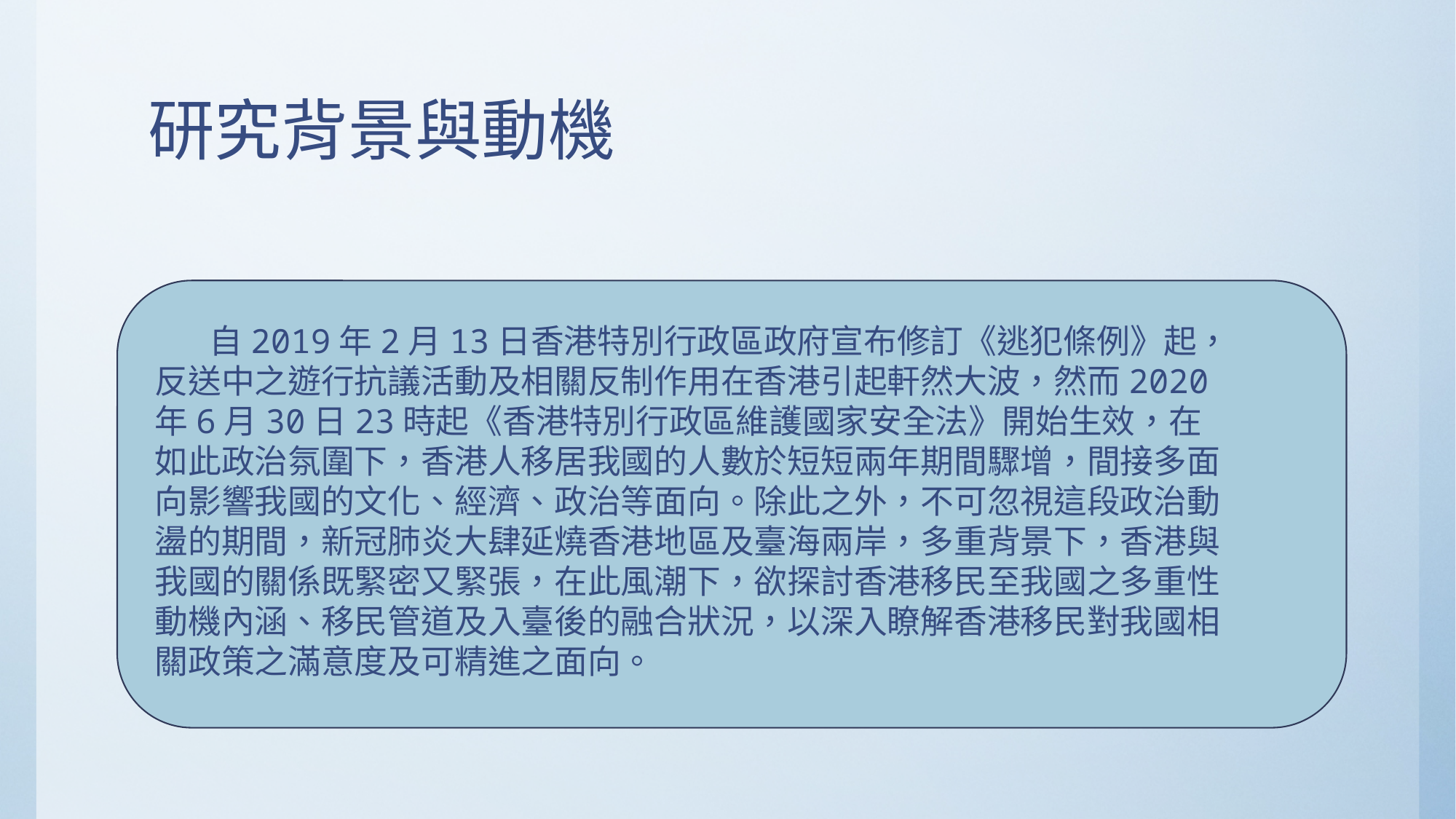

# 研究背景與動機

           自2019年2月13日香港特別行政區政府宣布修訂《逃犯條例》起，反送中之遊行抗議活動及相關反制作用在香港引起軒然大波，然而2020年6月30日23時起《香港特別行政區維護國家安全法》開始生效，在如此政治氛圍下，香港人移居我國的人數於短短兩年期間驟增，間接多面向影響我國的文化、經濟、政治等面向。除此之外，不可忽視這段政治動盪的期間，新冠肺炎大肆延燒香港地區及臺海兩岸，多重背景下，香港與我國的關係既緊密又緊張，在此風潮下，欲探討香港移民至我國之多重性動機內涵、移民管道及入臺後的融合狀況，以深入瞭解香港移民對我國相關政策之滿意度及可精進之面向。